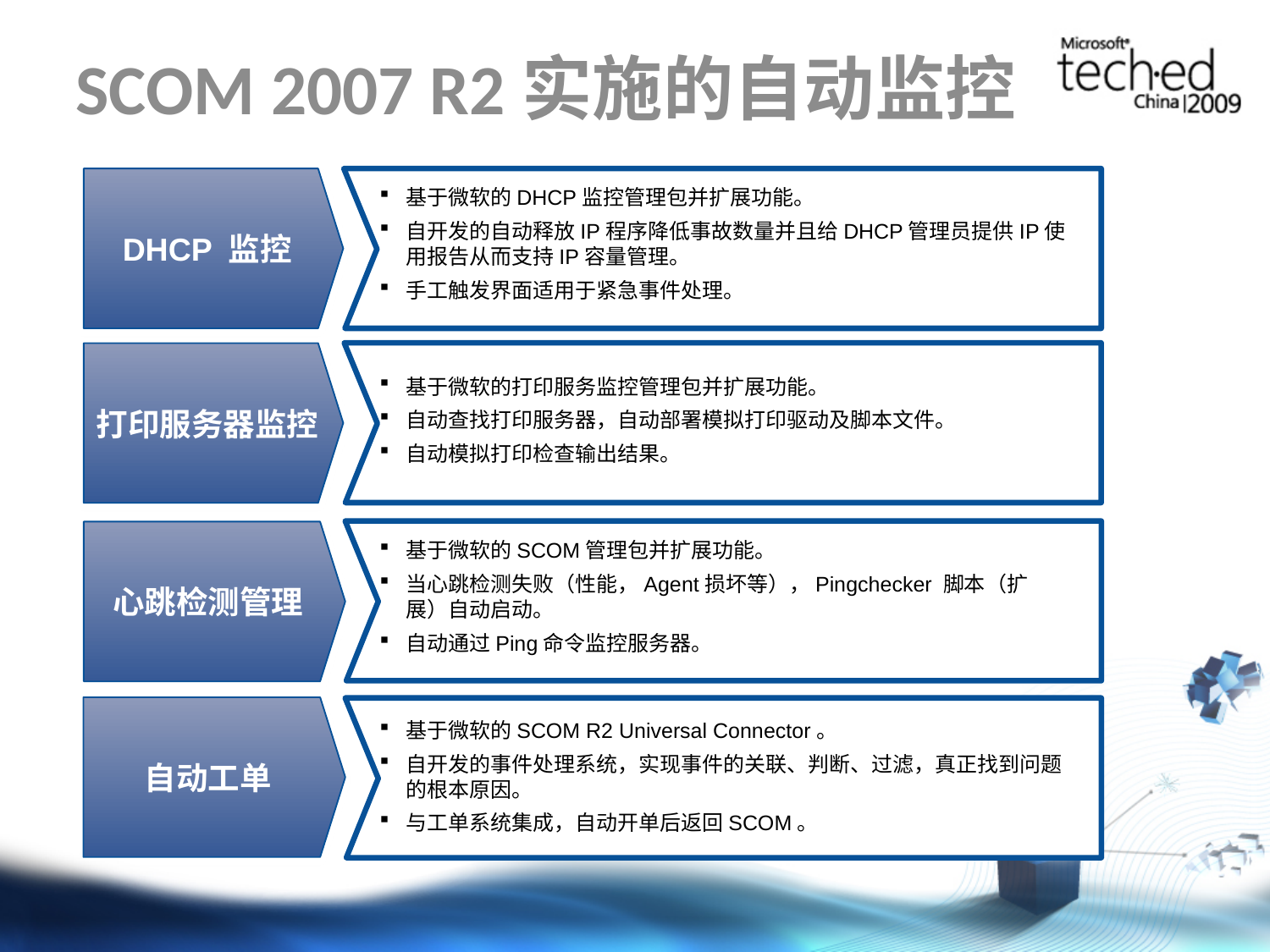

# SCOM 2007 R2实施的自动监控
DHCP 监控

基于微软的DHCP监控管理包并扩展功能。
自开发的自动释放IP程序降低事故数量并且给DHCP管理员提供IP使用报告从而支持IP容量管理。
手工触发界面适用于紧急事件处理。

打印服务器监控
基于微软的打印服务监控管理包并扩展功能。
自动查找打印服务器，自动部署模拟打印驱动及脚本文件。
自动模拟打印检查输出结果。

心跳检测管理
基于微软的SCOM管理包并扩展功能。
当心跳检测失败（性能，Agent损坏等），Pingchecker 脚本（扩展）自动启动。
自动通过Ping命令监控服务器。
自动工单

基于微软的SCOM R2 Universal Connector。
自开发的事件处理系统，实现事件的关联、判断、过滤，真正找到问题的根本原因。
与工单系统集成，自动开单后返回SCOM。